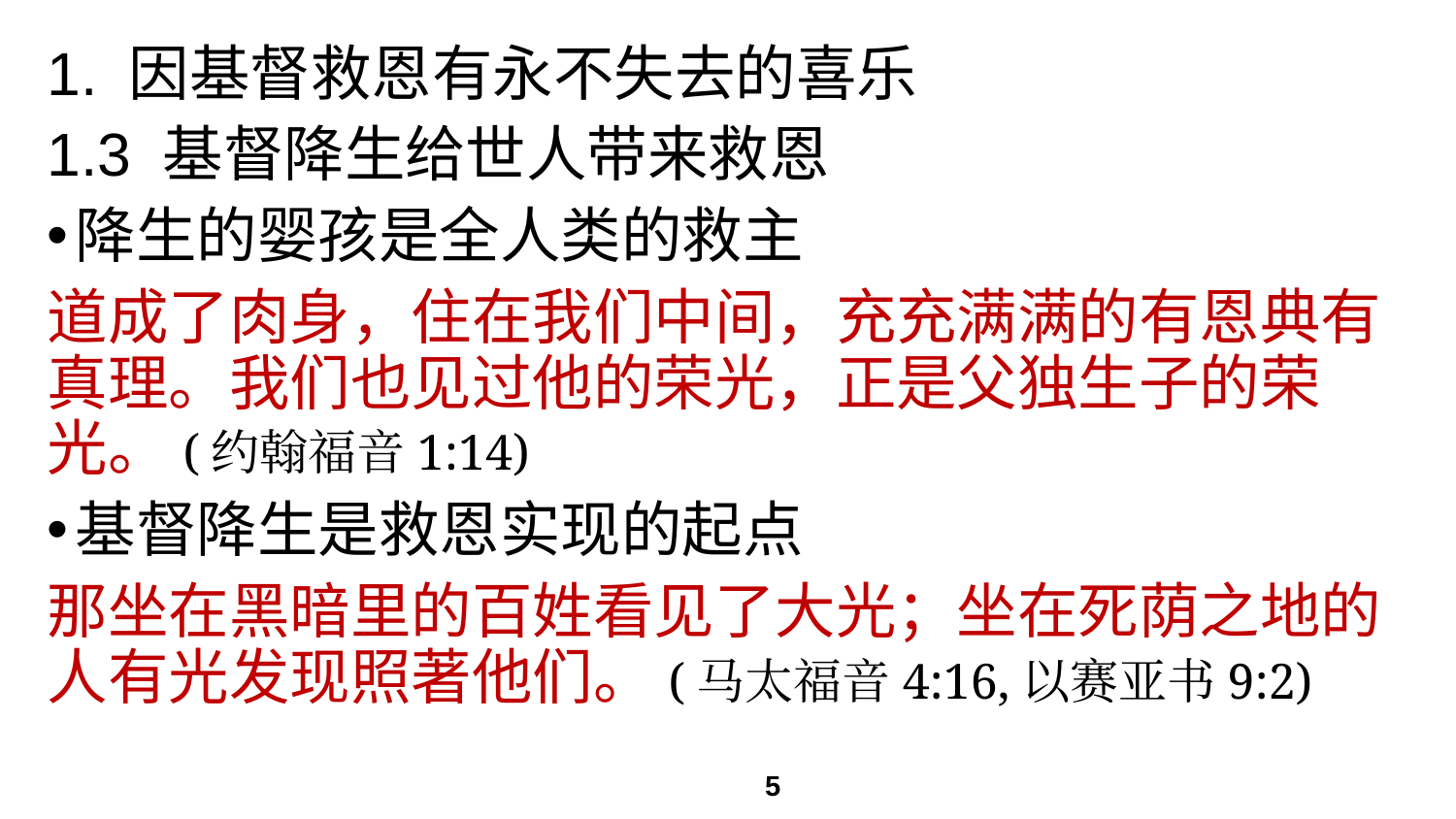

# 1. 因基督救恩有永不失去的喜乐
1.3 基督降生给世人带来救恩
降生的婴孩是全人类的救主
道成了肉身，住在我们中间，充充满满的有恩典有真理。我们也见过他的荣光，正是父独生子的荣光。(约翰福音1:14)
基督降生是救恩实现的起点
那坐在黑暗里的百姓看见了大光；坐在死荫之地的人有光发现照著他们。(马太福音4:16,以赛亚书9:2)

5